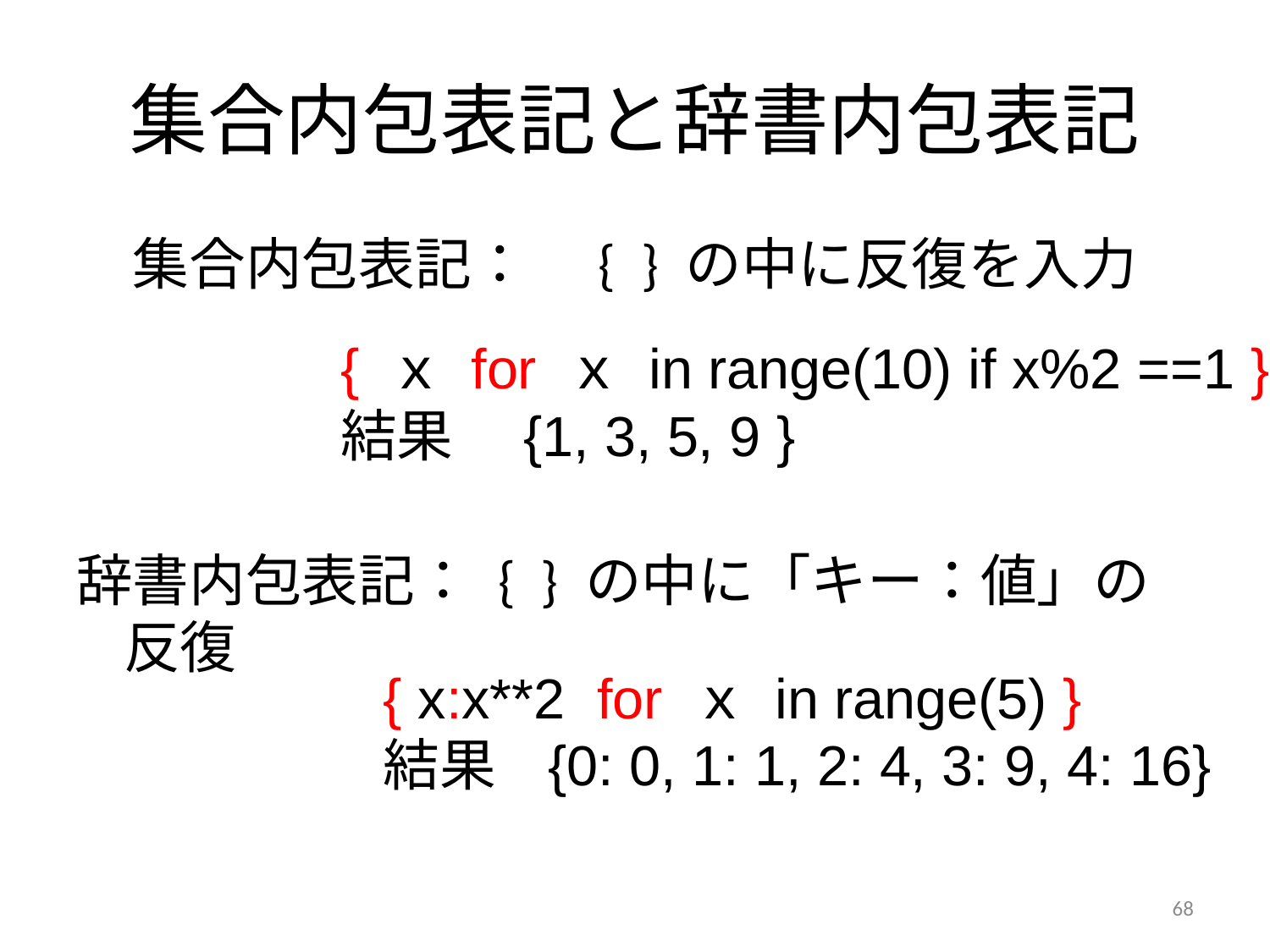

# 集合内包表記と辞書内包表記
　集合内包表記：　{  } の中に反復を入力

辞書内包表記： {  } の中に「キー：値」の反復

{ ｘ for ｘ in range(10) if x%2 ==1 }
結果　{1, 3, 5, 9 }
{ x:x**2  for ｘ in range(5) }
結果   {0: 0, 1: 1, 2: 4, 3: 9, 4: 16}
68